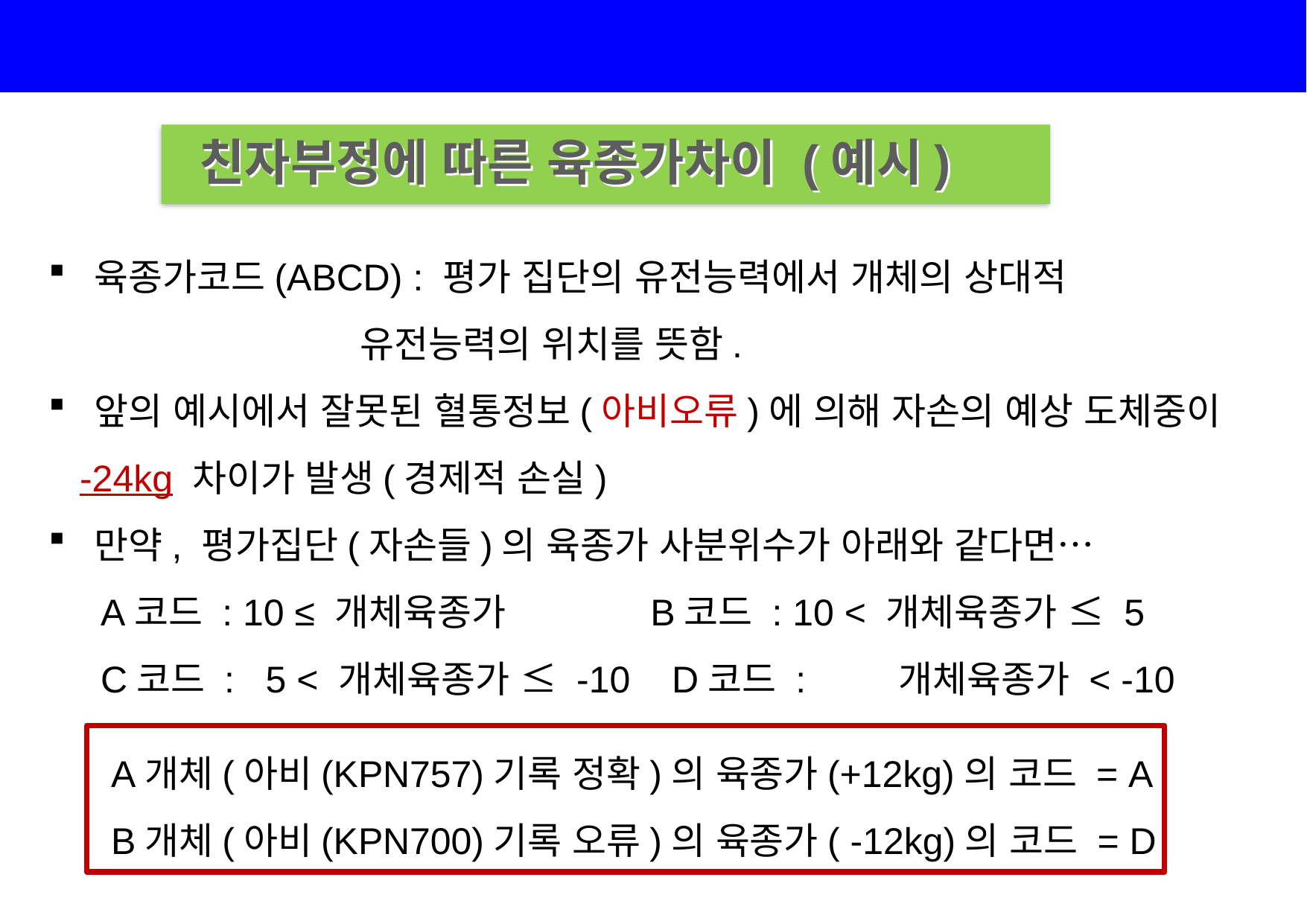

|  |
| --- |

친자부정에 따른 육종가차이 (예시)

 육종가코드(ABCD) : 평가 집단의 유전능력에서 개체의 상대적
                             유전능력의 위치를 뜻함.
 앞의 예시에서 잘못된 혈통정보(아비오류)에 의해 자손의 예상 도체중이
   -24kg 차이가 발생(경제적 손실)
 만약, 평가집단(자손들)의 육종가 사분위수가 아래와 같다면…
     A코드 : 10 ≤ 개체육종가             B코드 : 10 < 개체육종가 ≤ 5
     C코드 :   5 < 개체육종가 ≤ -10    D코드 :        개체육종가 < -10

      A개체(아비(KPN757)기록 정확)의 육종가(+12kg)의 코드 = A
      B개체(아비(KPN700)기록 오류)의 육종가( -12kg)의 코드 = D